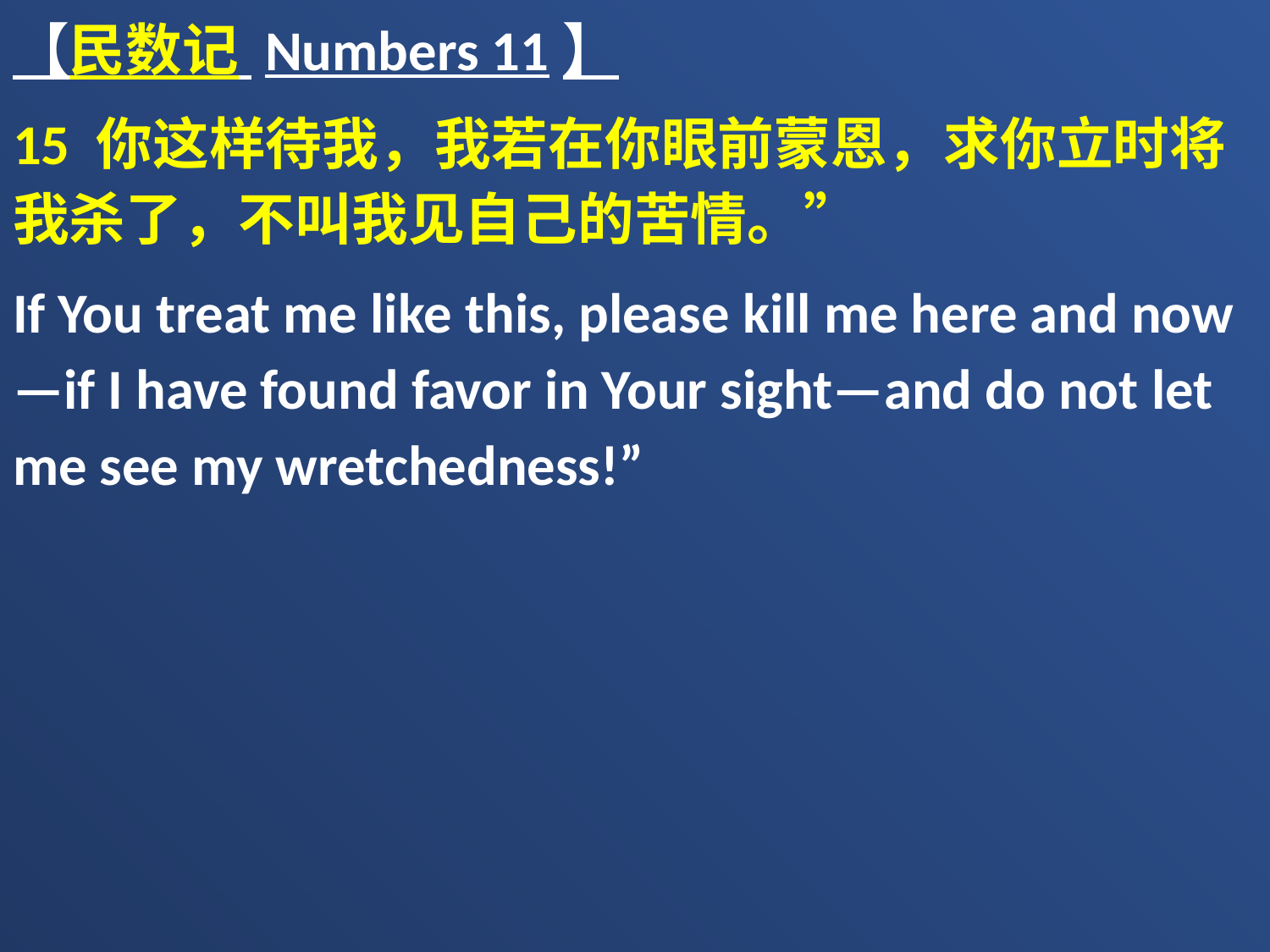

【民数记 Numbers 11】
15 你这样待我，我若在你眼前蒙恩，求你立时将我杀了，不叫我见自己的苦情。”
If You treat me like this, please kill me here and now—if I have found favor in Your sight—and do not let me see my wretchedness!”